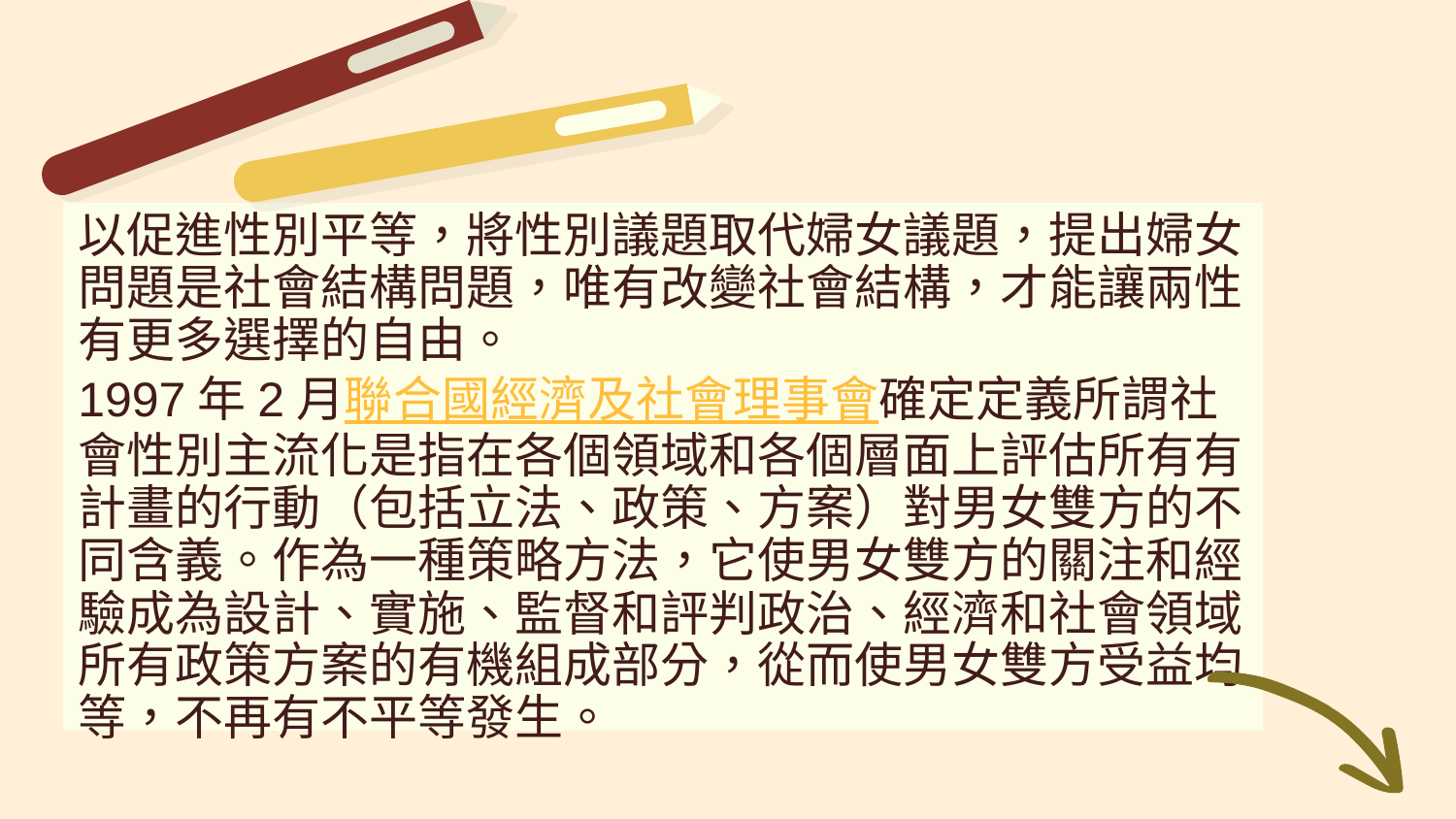

# 以促進性別平等，將性別議題取代婦女議題，提出婦女問題是社會結構問題，唯有改變社會結構，才能讓兩性有更多選擇的自由。 1997年2月聯合國經濟及社會理事會確定定義所謂社會性別主流化是指在各個領域和各個層面上評估所有有計畫的行動（包括立法、政策、方案）對男女雙方的不同含義。作為一種策略方法，它使男女雙方的關注和經驗成為設計、實施、監督和評判政治、經濟和社會領域所有政策方案的有機組成部分，從而使男女雙方受益均等，不再有不平等發生。